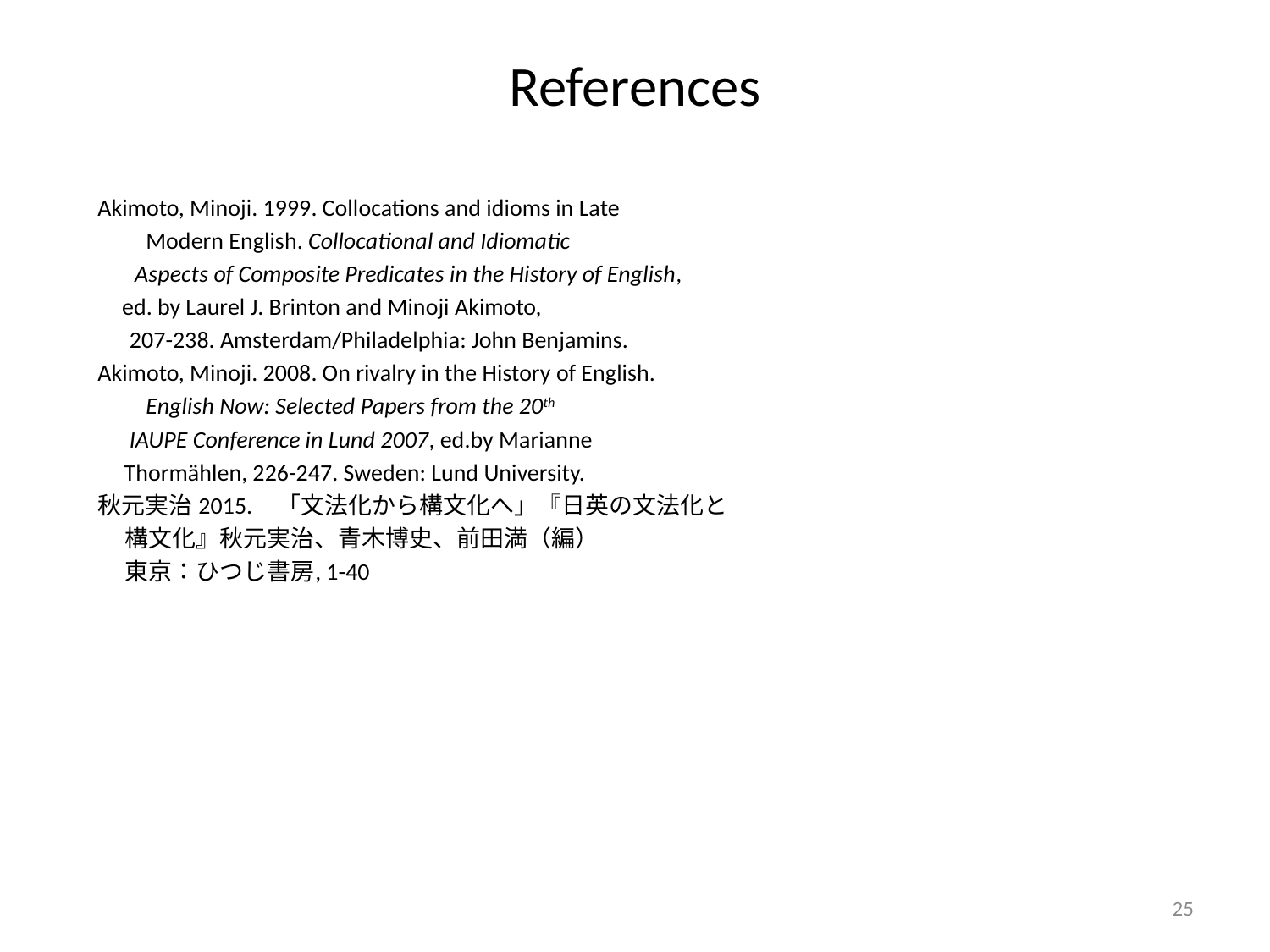

# References
Akimoto, Minoji. 1999. Collocations and idioms in Late
　　Modern English. Collocational and Idiomatic
       Aspects of Composite Predicates in the History of English,
　ed. by Laurel J. Brinton and Minoji Akimoto,
      207-238. Amsterdam/Philadelphia: John Benjamins.
Akimoto, Minoji. 2008. On rivalry in the History of English.
　　English Now: Selected Papers from the 20th
      IAUPE Conference in Lund 2007, ed.by Marianne
     Thormählen, 226-247. Sweden: Lund University.
秋元実治 2015.　「文法化から構文化へ」『日英の文法化と
     構文化』秋元実治、青木博史、前田満（編）
     東京：ひつじ書房, 1-40

25